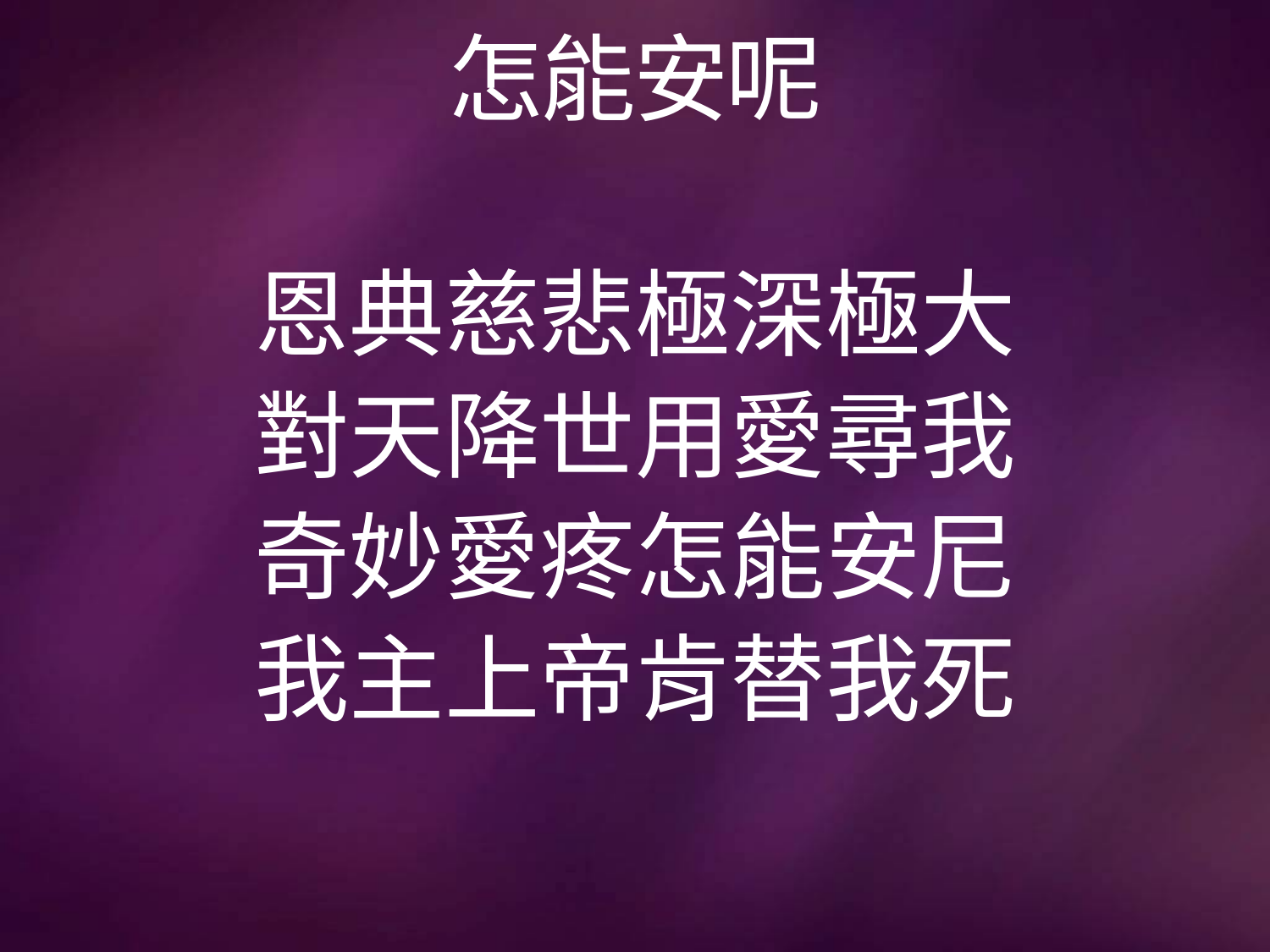

# 怎能安呢
恩典慈悲極深極大
對天降世用愛尋我
奇妙愛疼怎能安尼
我主上帝肯替我死